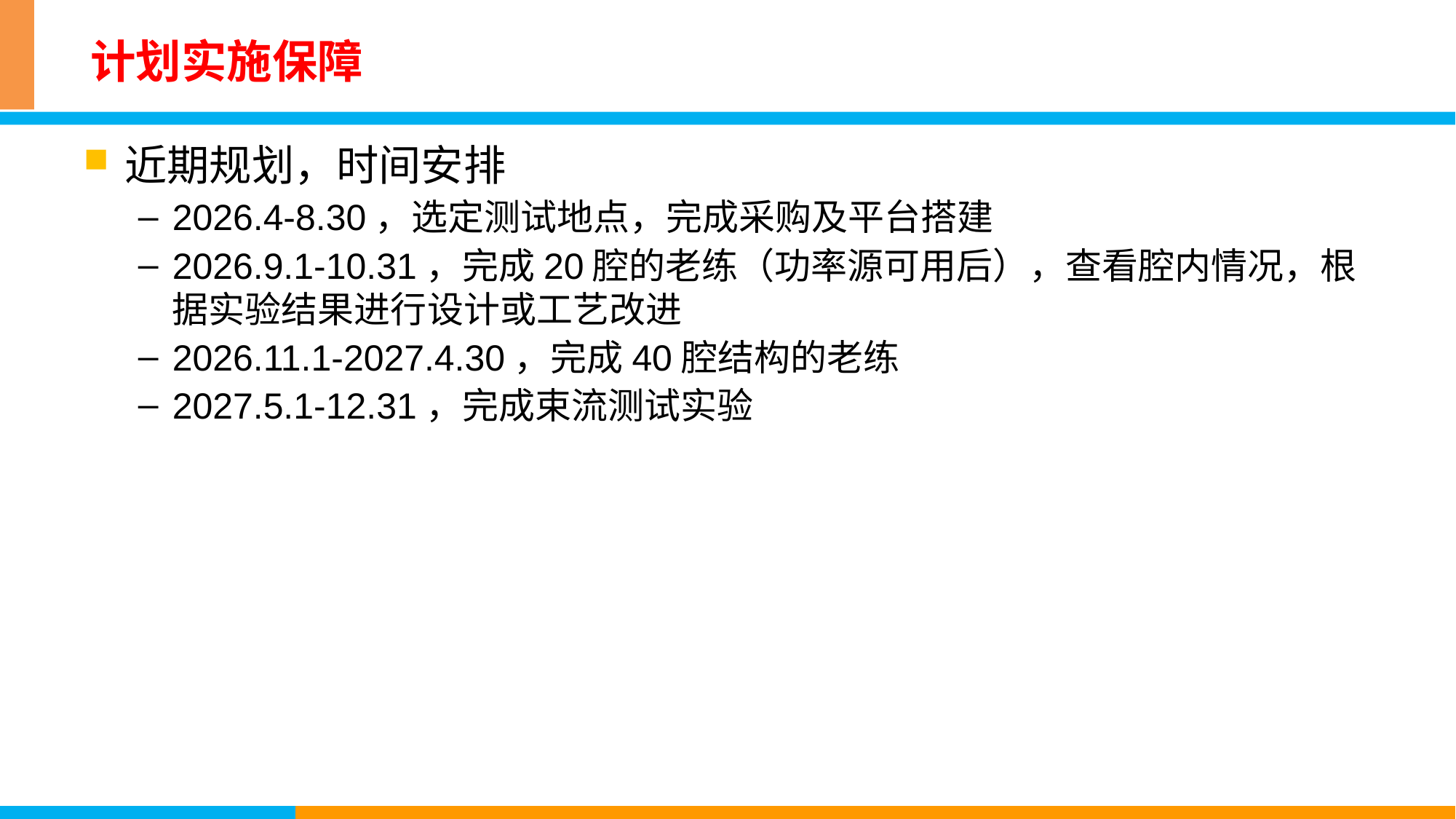

# 计划实施保障
近期规划，时间安排
2026.4-8.30，选定测试地点，完成采购及平台搭建
2026.9.1-10.31，完成20腔的老练（功率源可用后），查看腔内情况，根据实验结果进行设计或工艺改进
2026.11.1-2027.4.30，完成40腔结构的老练
2027.5.1-12.31，完成束流测试实验

11